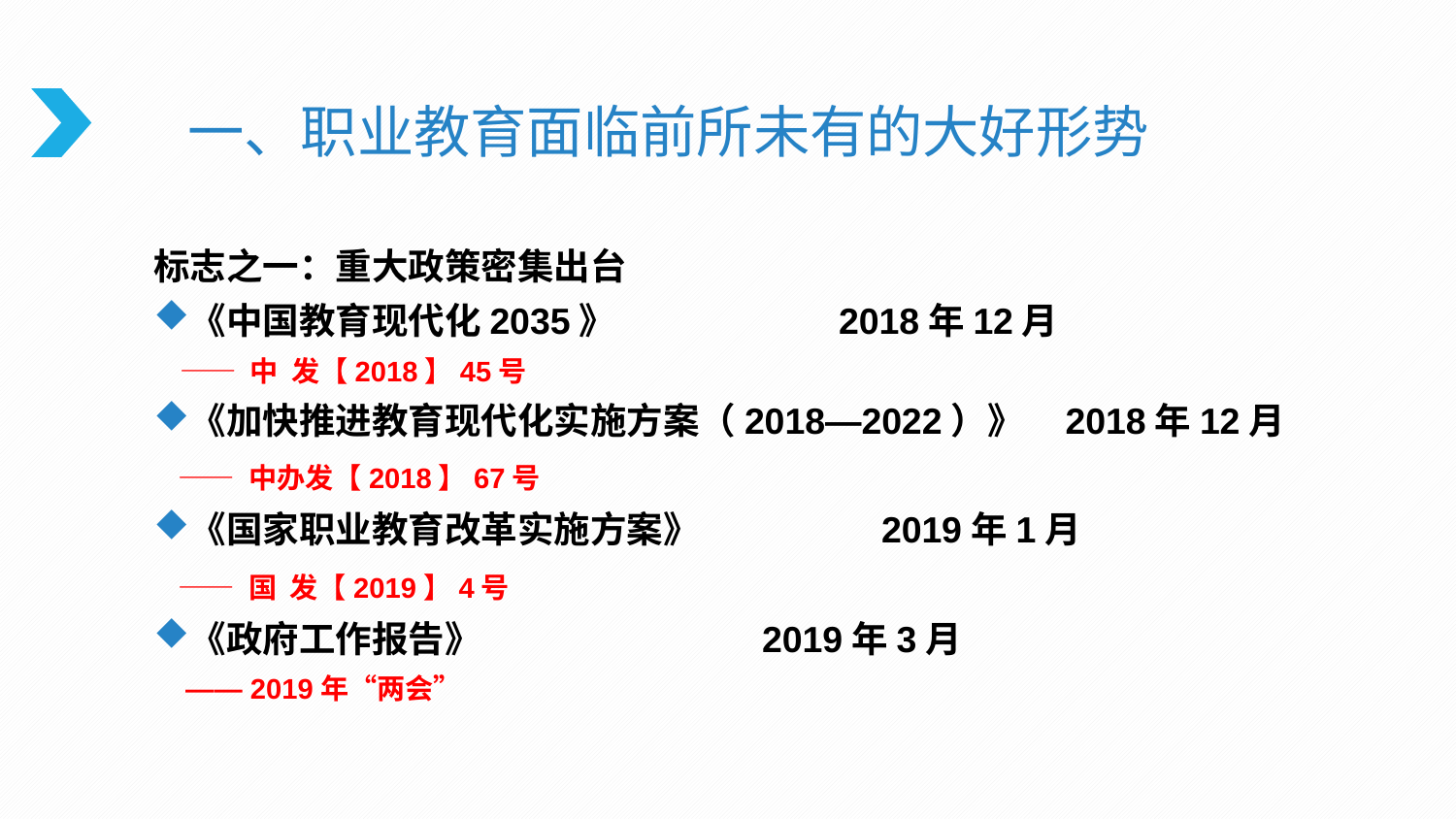

# 一、职业教育面临前所未有的大好形势
标志之一：重大政策密集出台
《中国教育现代化2035》                          2018年12月
    —— 中  发【2018】45号
《加快推进教育现代化实施方案（2018—2022）》    2018年12月
   —— 中办发【2018】67号
《国家职业教育改革实施方案》                     2019年1月
   —— 国  发【2019】4号
《政府工作报告》                                 2019年3月
    —— 2019年“两会”